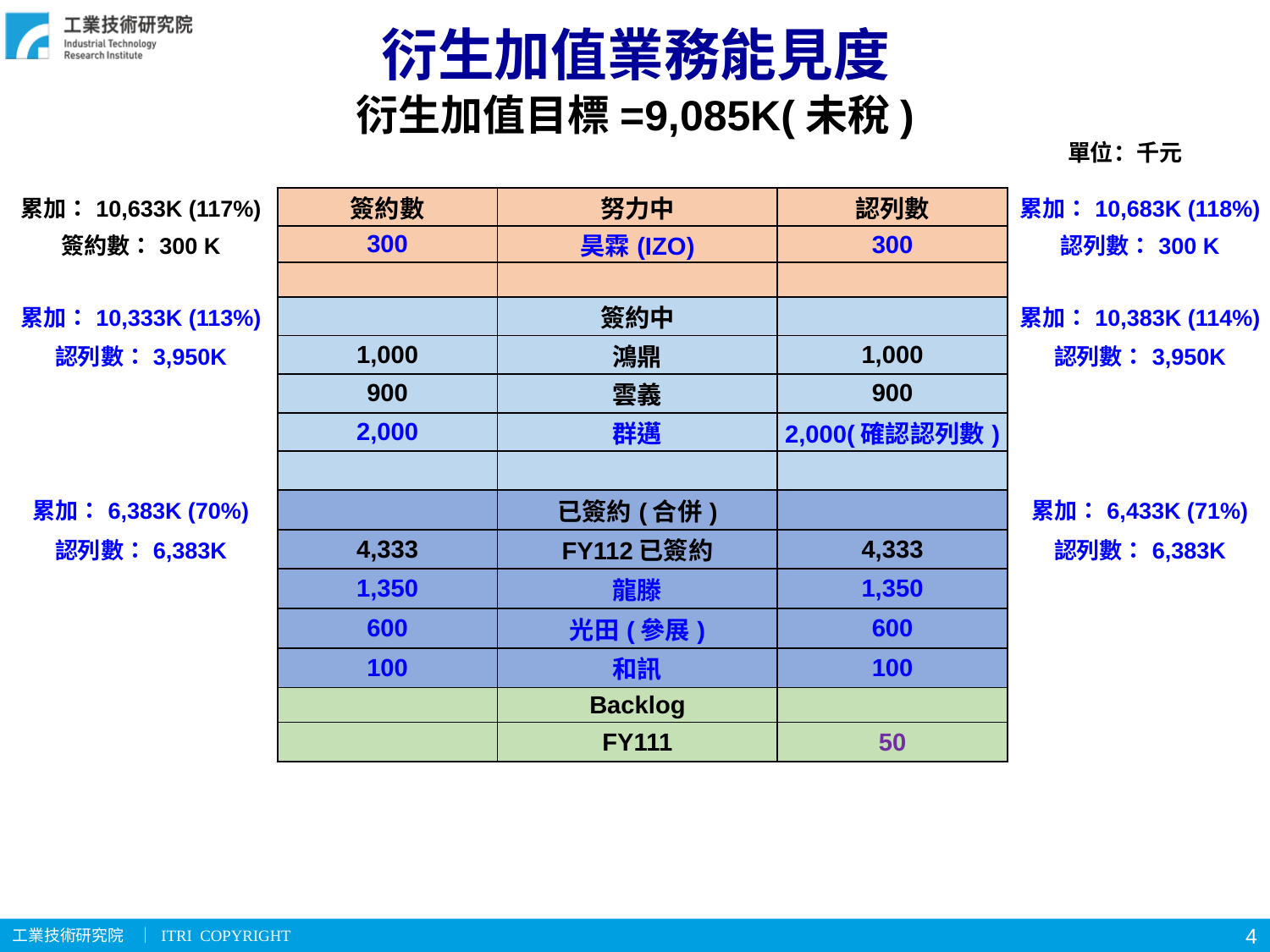

衍生加值業務能見度
衍生加值目標=9,085K(未稅)
單位：千元
| 累加：10,633K (117%) | 簽約數 | 努力中 | 認列數 | 累加：10,683K (118%) |
| --- | --- | --- | --- | --- |
| 簽約數：300 K | 300 | 昊霖(IZO) | 300 | 認列數：300 K |
|  |  |  |  |  |
| 累加：10,333K (113%) |  | 簽約中 |  | 累加：10,383K (114%) |
| 認列數：3,950K | 1,000 | 鴻鼎 | 1,000 | 認列數：3,950K |
|  | 900 | 雲義 | 900 |  |
|  | 2,000 | 群邁 | 2,000(確認認列數) |  |
|  |  |  |  |  |
| 累加：6,383K (70%) |  | 已簽約(合併) |  | 累加：6,433K (71%) |
| 認列數：6,383K | 4,333 | FY112已簽約 | 4,333 | 認列數：6,383K |
|  | 1,350 | 龍滕 | 1,350 |  |
|  | 600 | 光田(參展) | 600 |  |
|  | 100 | 和訊 | 100 |  |
|  |  | Backlog |  |  |
|  |  | FY111 | 50 |  |